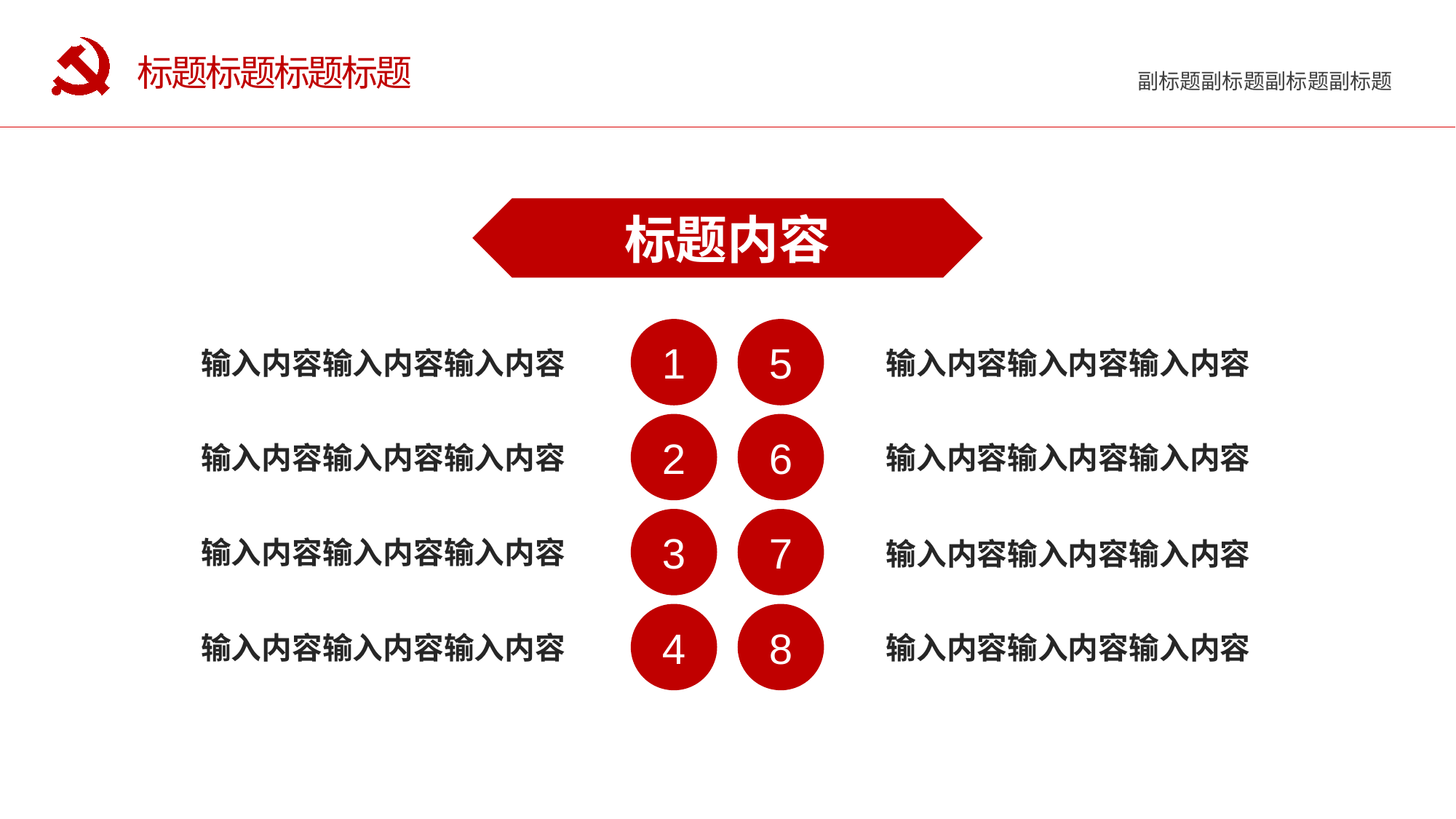

# 标题标题标题标题
标题内容
1
5
输入内容输入内容输入内容
输入内容输入内容输入内容
2
6
输入内容输入内容输入内容
输入内容输入内容输入内容
3
7
输入内容输入内容输入内容
输入内容输入内容输入内容
4
8
输入内容输入内容输入内容
输入内容输入内容输入内容